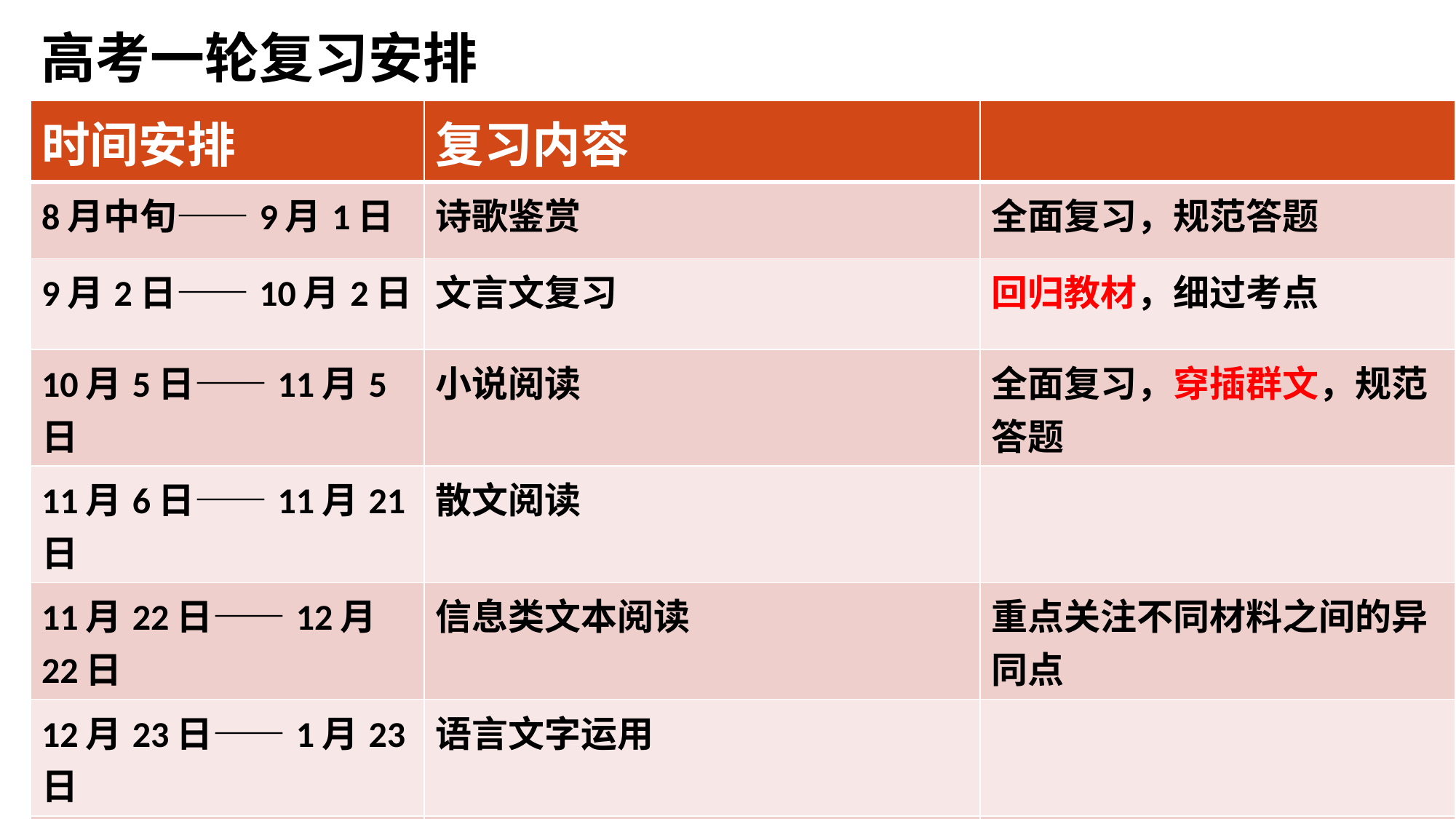

高考一轮复习安排
| 时间安排 | 复习内容 |  |
| --- | --- | --- |
| 8月中旬——9月1日 | 诗歌鉴赏 | 全面复习，规范答题 |
| 9月2日——10月2日 | 文言文复习 | 回归教材，细过考点 |
| 10月5日——11月5日 | 小说阅读 | 全面复习，穿插群文，规范答题 |
| 11月6日——11月21日 | 散文阅读 |  |
| 11月22日——12月22日 | 信息类文本阅读 | 重点关注不同材料之间的异同点 |
| 12月23日——1月23日 | 语言文字运用 |  |
| 每隔两周 | 作文训练 |  |